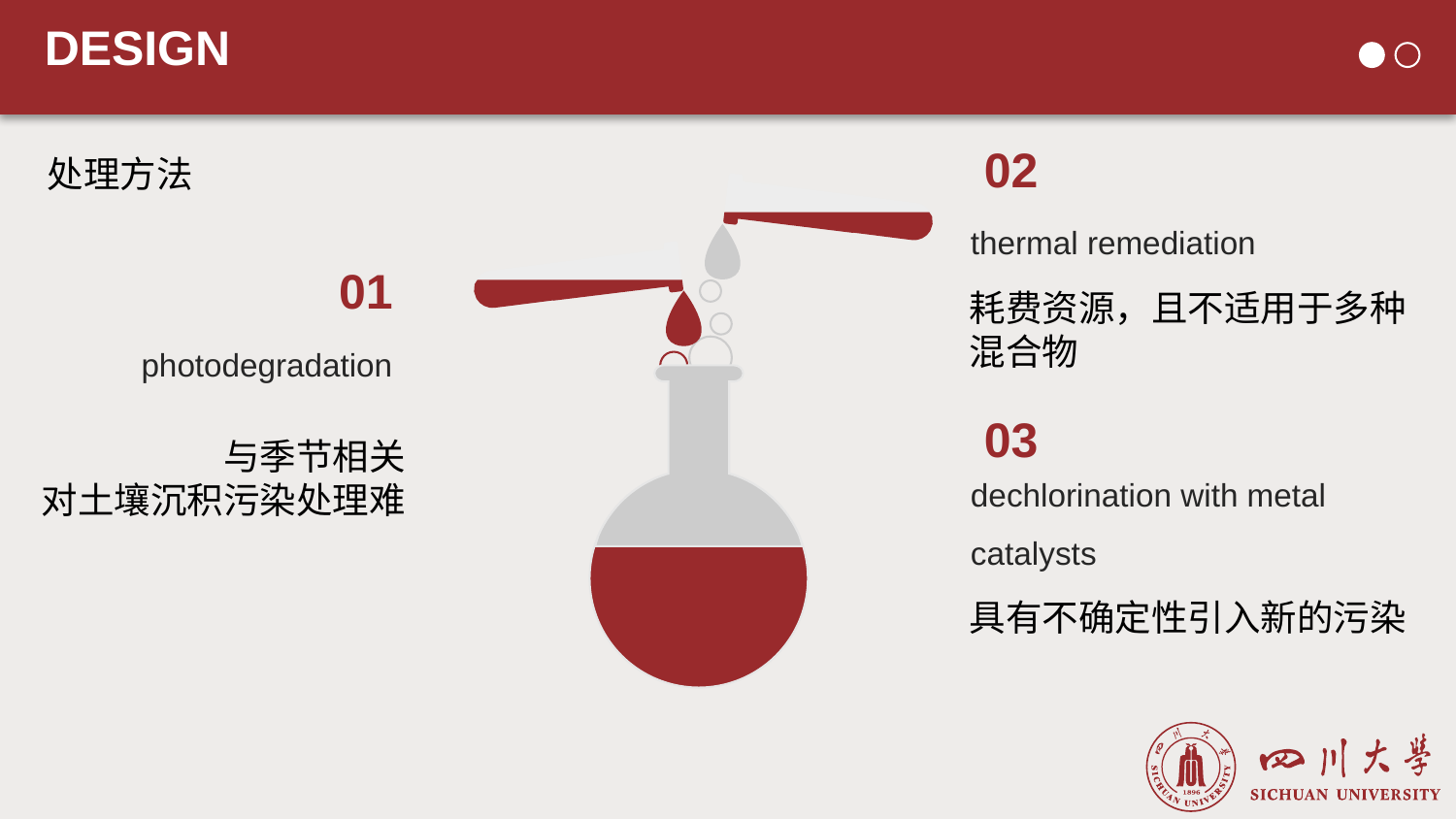

DESIGN

 02
处理方法

thermal remediation

 01

耗费资源，且不适用于多种混合物

photodegradation

 03
与季节相关
对土壤沉积污染处理难
dechlorination with metal catalysts

具有不确定性引入新的污染